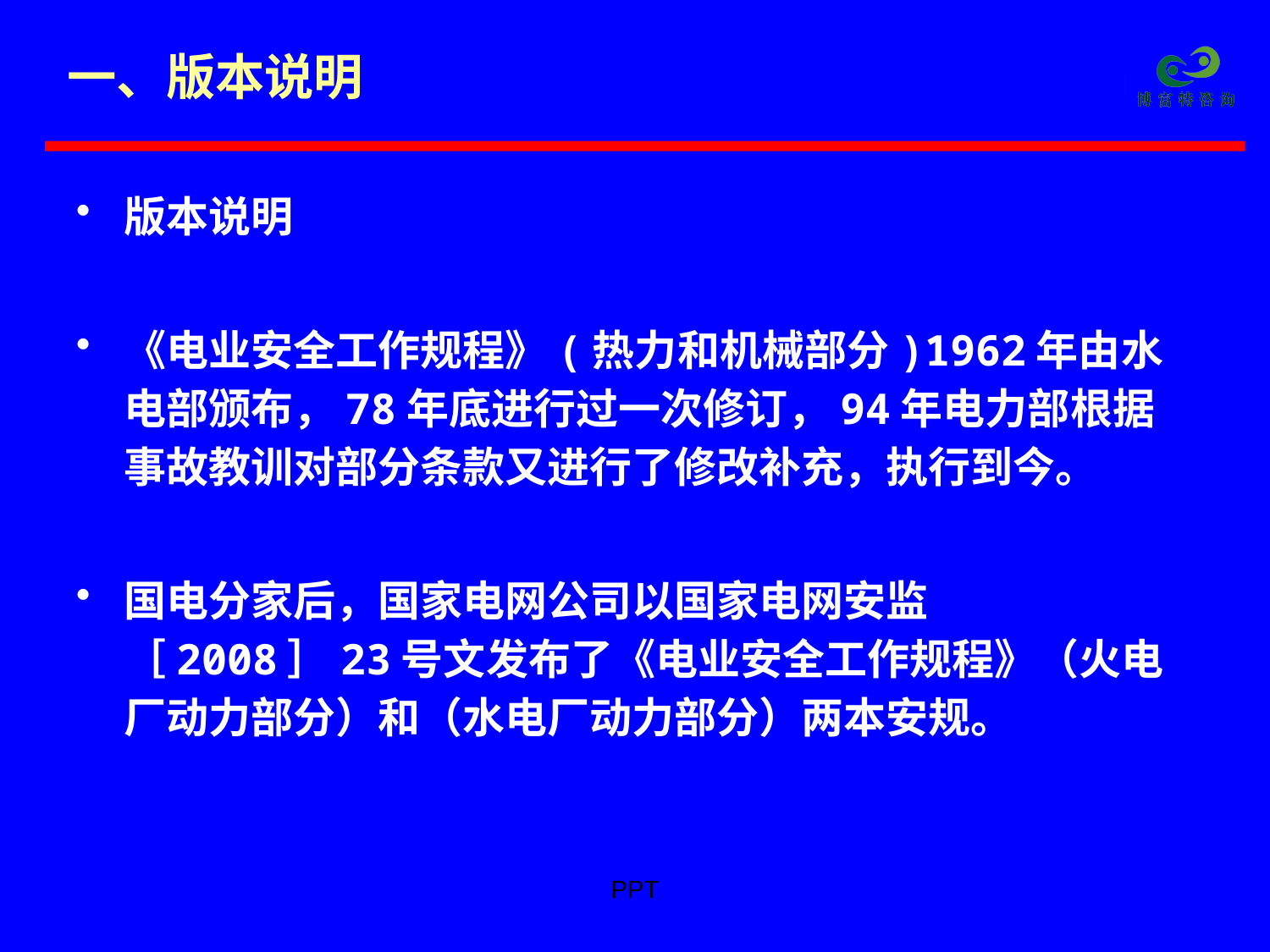

# 一、版本说明

版本说明

《电业安全工作规程》(热力和机械部分)1962年由水电部颁布，78年底进行过一次修订，94年电力部根据事故教训对部分条款又进行了修改补充，执行到今。

国电分家后，国家电网公司以国家电网安监［2008］23号文发布了《电业安全工作规程》（火电厂动力部分）和（水电厂动力部分）两本安规。
PPT